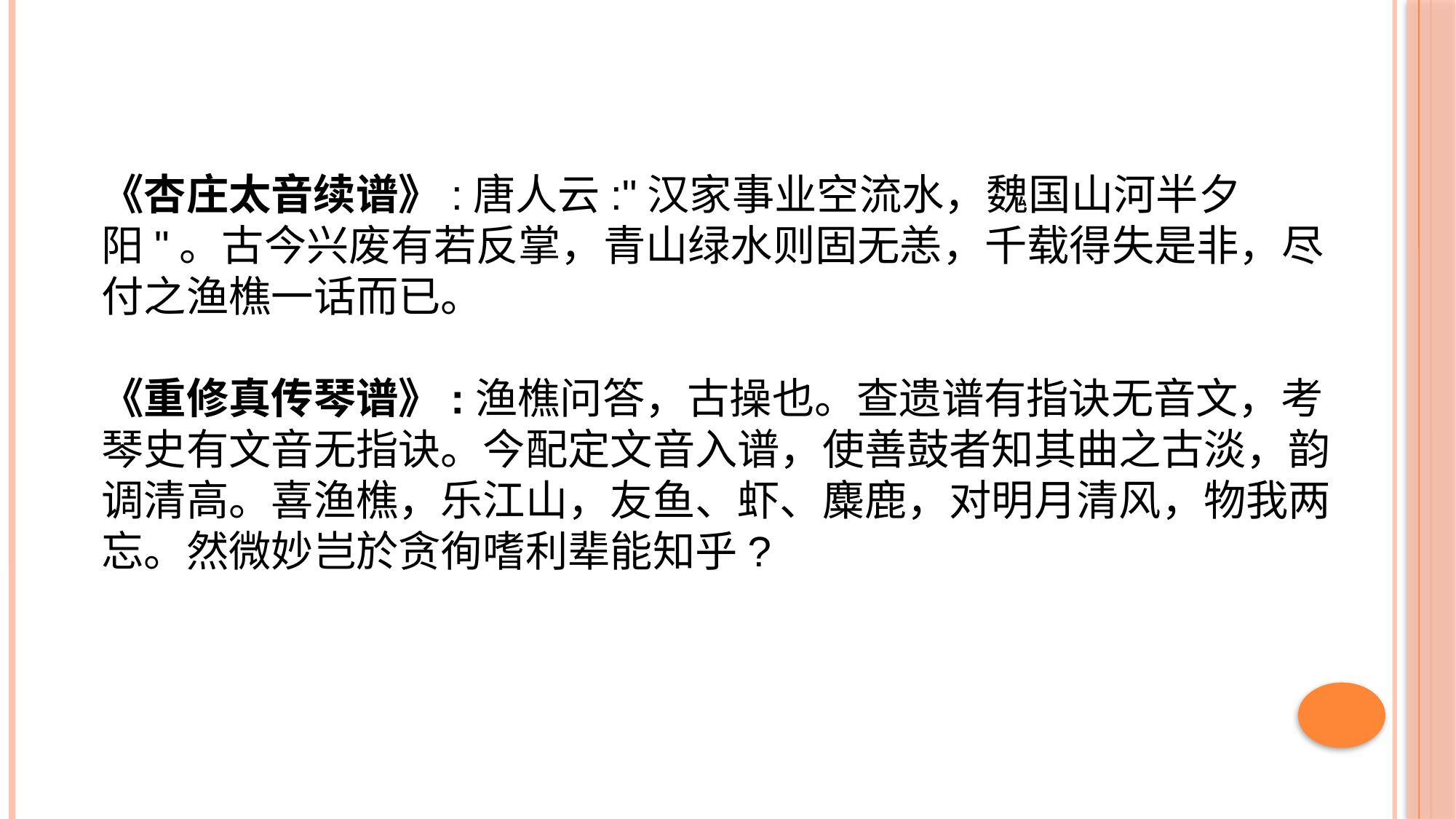

《杏庄太音续谱》:唐人云:"汉家事业空流水，魏国山河半夕阳"。古今兴废有若反掌，青山绿水则固无恙，千载得失是非，尽付之渔樵一话而已。

《重修真传琴谱》:渔樵问答，古操也。查遗谱有指诀无音文，考琴史有文音无指诀。今配定文音入谱，使善鼓者知其曲之古淡，韵调清高。喜渔樵，乐江山，友鱼、虾、麋鹿，对明月清风，物我两忘。然微妙岂於贪徇嗜利辈能知乎?